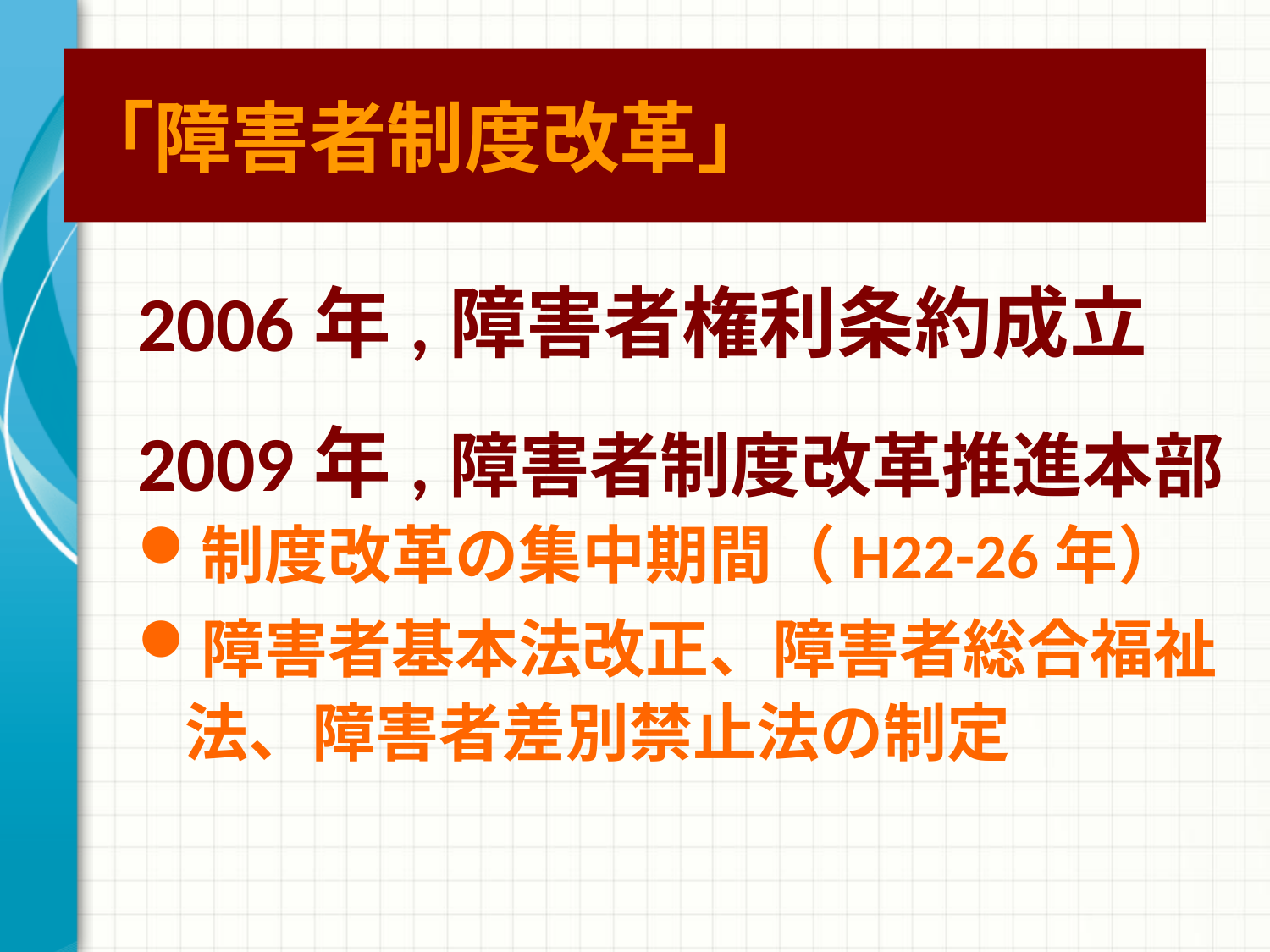

# 「障害者制度改革」
2006年,障害者権利条約成立
2009年,障害者制度改革推進本部
制度改革の集中期間（H22-26年）
障害者基本法改正、障害者総合福祉法、障害者差別禁止法の制定